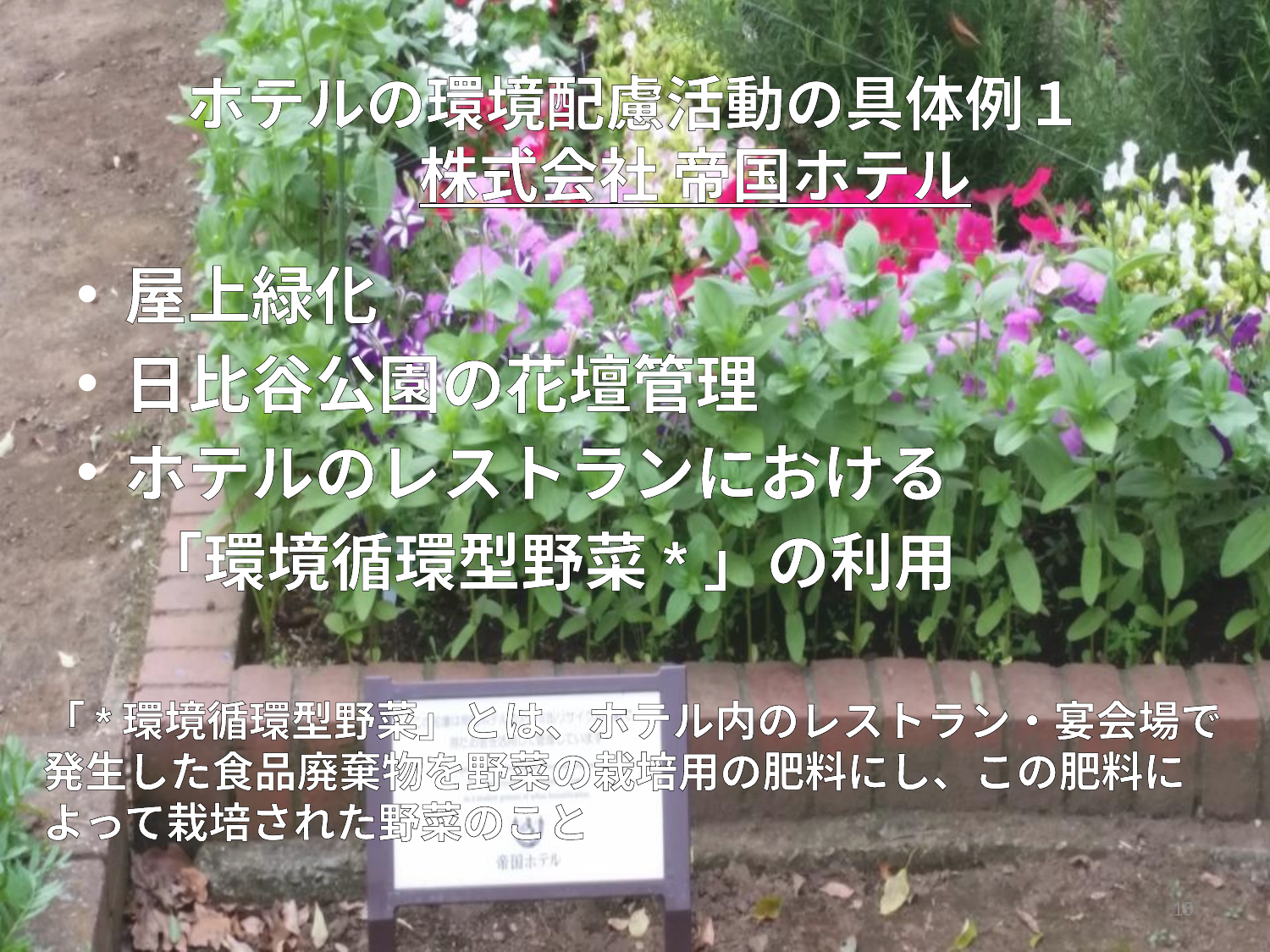

# ホテルの環境配慮活動の具体例１ 　　株式会社 帝国ホテル
屋上緑化
日比谷公園の花壇管理
ホテルのレストランにおける
　「環境循環型野菜*」の利用

「*環境循環型野菜」とは、ホテル内のレストラン・宴会場で
発生した食品廃棄物を野菜の栽培用の肥料にし、この肥料によって栽培された野菜のこと
15